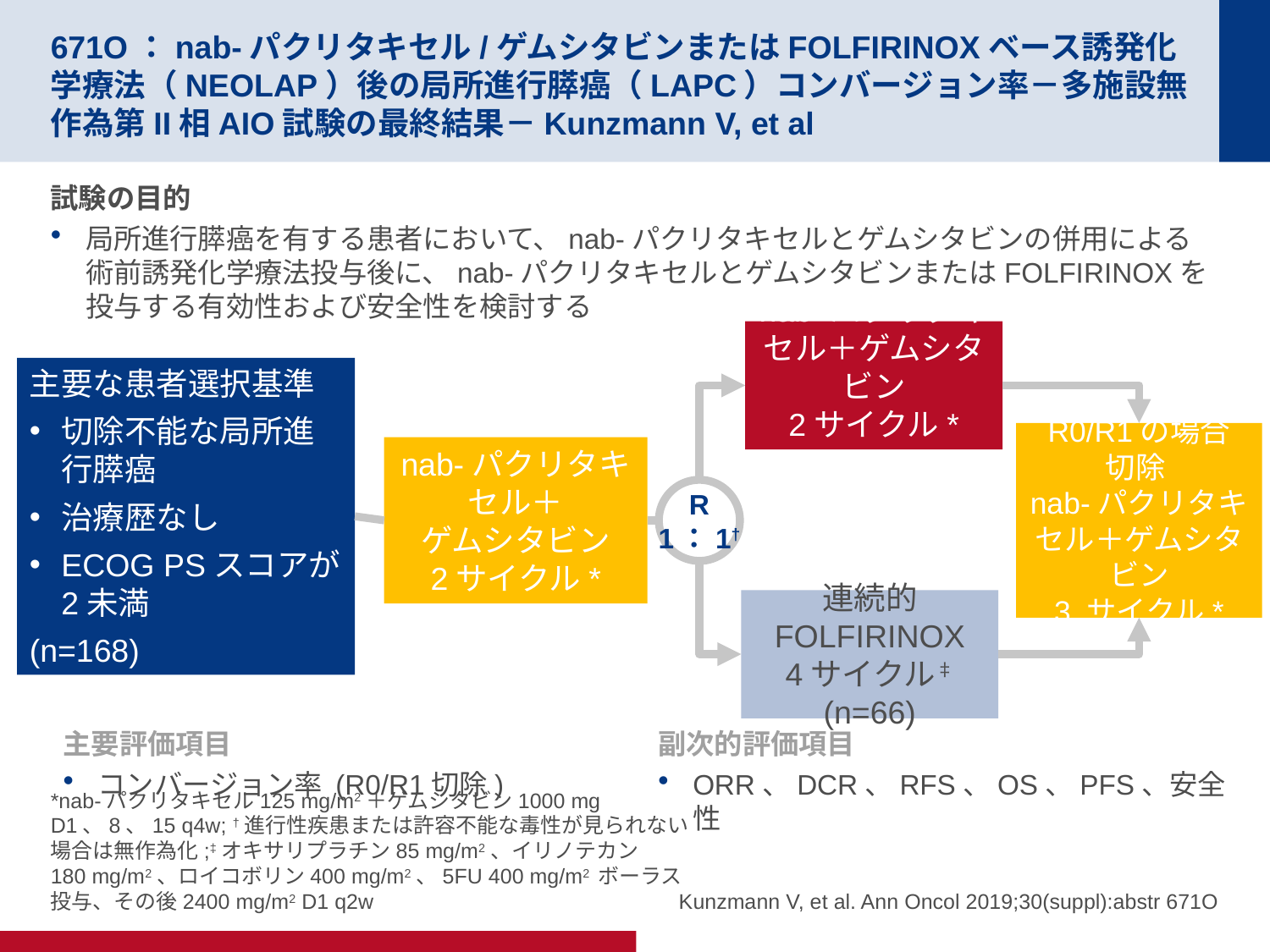

# 671O：nab-パクリタキセル/ゲムシタビンまたはFOLFIRINOXベース誘発化学療法（NEOLAP）後の局所進行膵癌（LAPC）コンバージョン率－多施設無作為第II相AIO試験の最終結果－Kunzmann V, et al
試験の目的
局所進行膵癌を有する患者において、nab-パクリタキセルとゲムシタビンの併用による術前誘発化学療法投与後に、nab-パクリタキセルとゲムシタビンまたはFOLFIRINOXを投与する有効性および安全性を検討する
nab-パクリタキセル＋ゲムシタビン
2サイクル* (n=64)
主要な患者選択基準
切除不能な局所進行膵癌
治療歴なし
ECOG PSスコアが2未満
(n=168)
R0/R1の場合
切除
nab-パクリタキセル＋ゲムシタビン
3 サイクル*
nab-パクリタキセル＋
ゲムシタビン
2サイクル*
R
1：1†
連続的
FOLFIRINOX
4サイクル‡ (n=66)
主要評価項目
コンバージョン率 (R0/R1切除)
副次的評価項目
ORR、DCR、RFS、OS、PFS、安全性
*nab-パクリタキセル125 mg/m2＋ゲムシタビン1000 mg D1、8、15 q4w; †進行性疾患または許容不能な毒性が見られない場合は無作為化;‡オキサリプラチン85 mg/m2、イリノテカン180 mg/m2、ロイコボリン400 mg/m2、5FU 400 mg/m2 ボーラス投与、その後2400 mg/m2 D1 q2w
Kunzmann V, et al. Ann Oncol 2019;30(suppl):abstr 671O